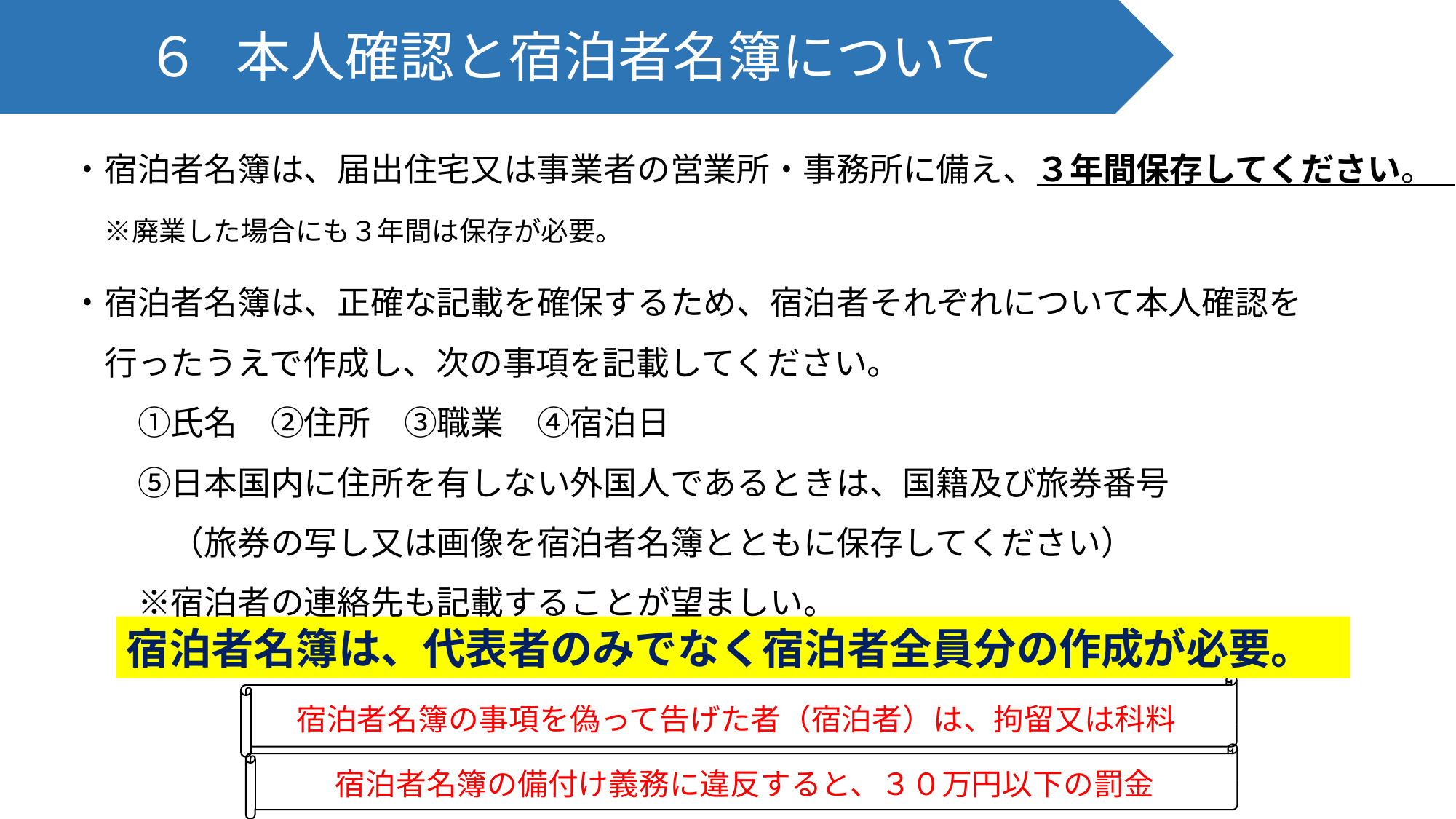

６　本人確認と宿泊者名簿について
・宿泊者名簿は、届出住宅又は事業者の営業所・事務所に備え、３年間保存してください。
　※廃業した場合にも３年間は保存が必要。

・宿泊者名簿は、正確な記載を確保するため、宿泊者それぞれについて本人確認を
　行ったうえで作成し、次の事項を記載してください。
　　①氏名　②住所　③職業　④宿泊日
　　⑤日本国内に住所を有しない外国人であるときは、国籍及び旅券番号
　　　（旅券の写し又は画像を宿泊者名簿とともに保存してください）
　　※宿泊者の連絡先も記載することが望ましい。
宿泊者名簿は、代表者のみでなく宿泊者全員分の作成が必要。

宿泊者名簿の事項を偽って告げた者（宿泊者）は、拘留又は科料

宿泊者名簿の備付け義務に違反すると、３０万円以下の罰金